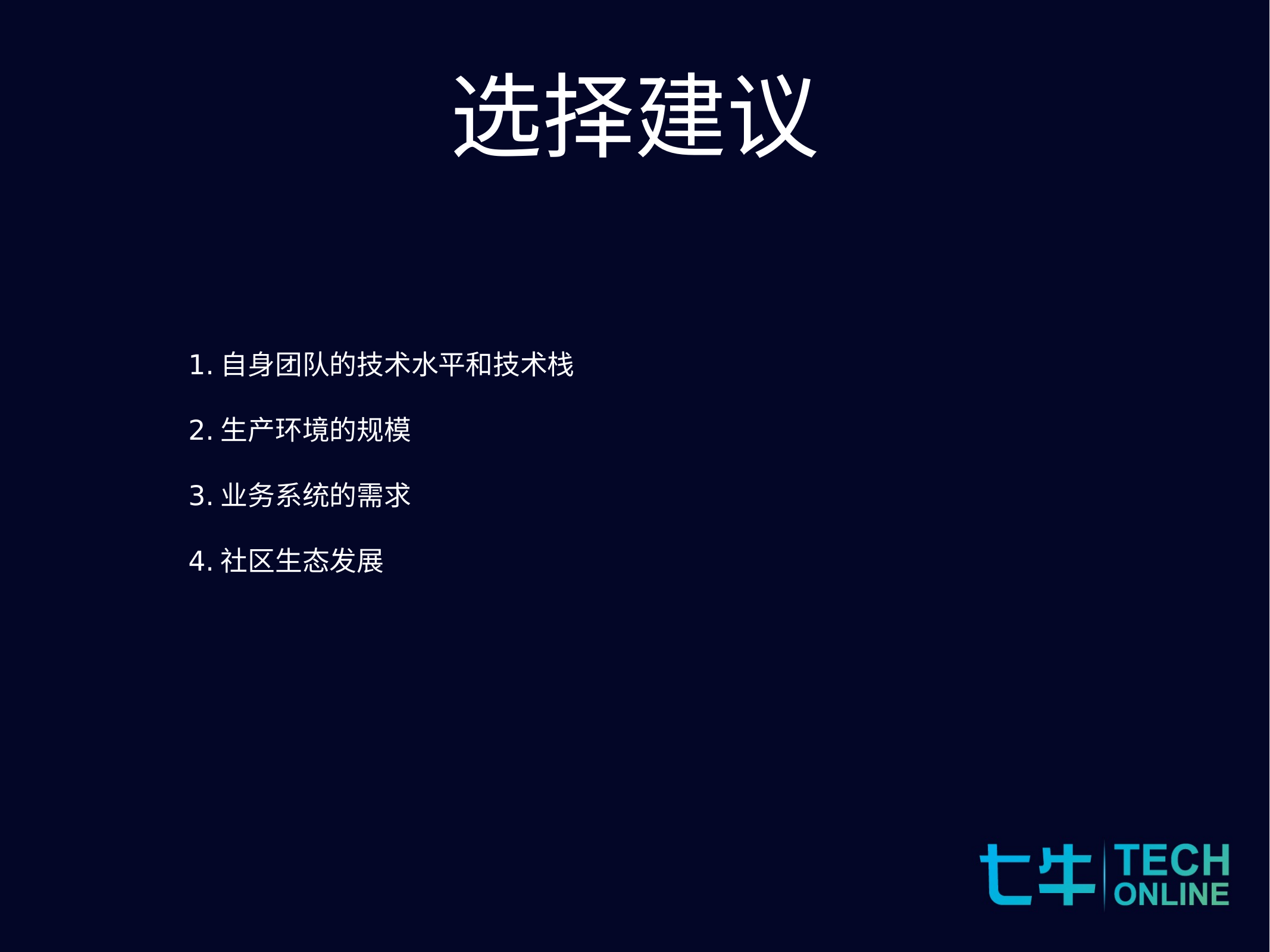

选择建议
1.自身团队的技术水平和技术栈
2.生产环境的规模
3.业务系统的需求
4.社区生态发展